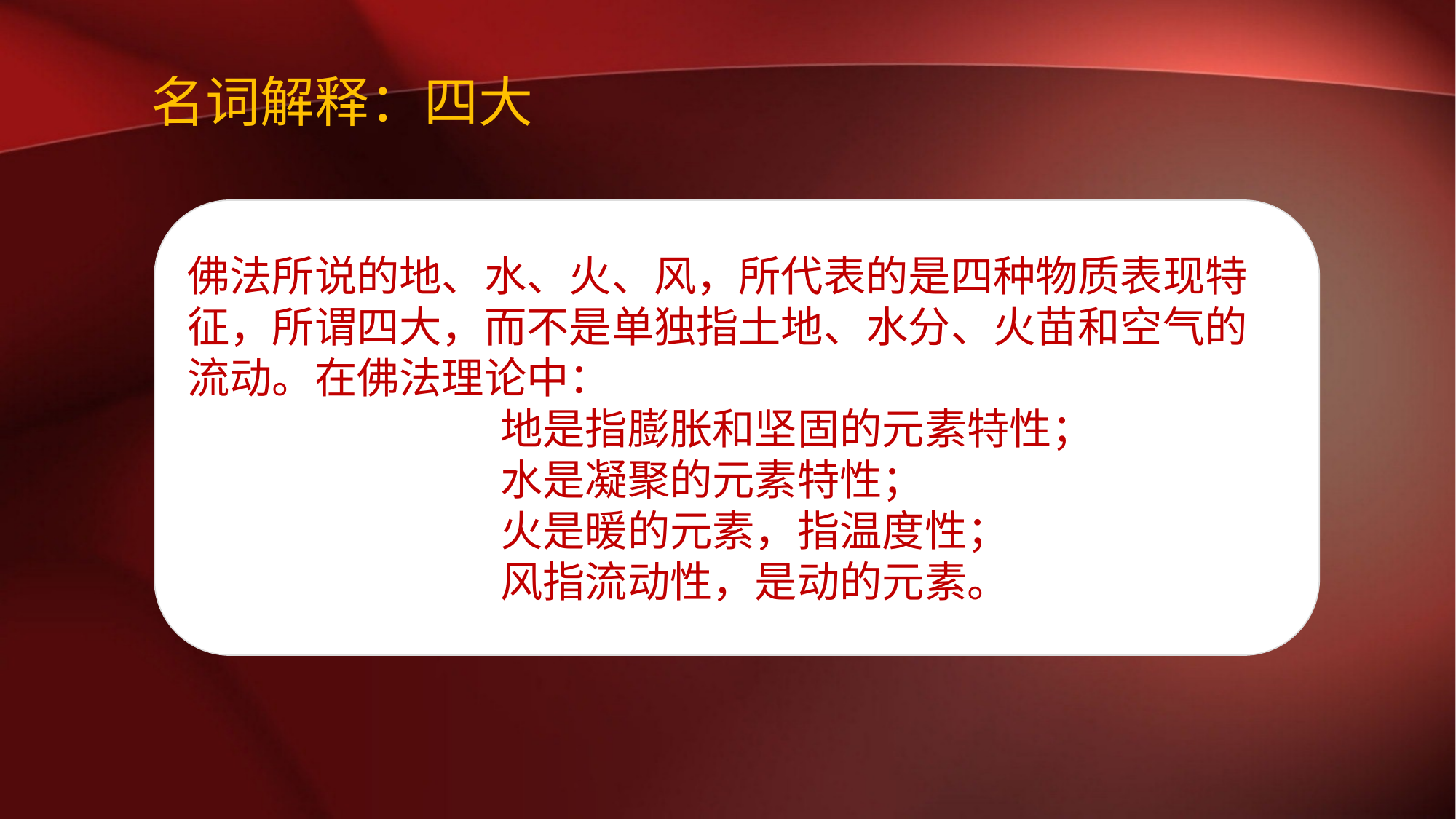

# 名词解释：四大
佛法所说的地、水、火、风，所代表的是四种物质表现特征，所谓四大，而不是单独指土地、水分、火苗和空气的流动。在佛法理论中：
                                地是指膨胀和坚固的元素特性；
                                水是凝聚的元素特性；
                                火是暖的元素，指温度性；
                                风指流动性，是动的元素。